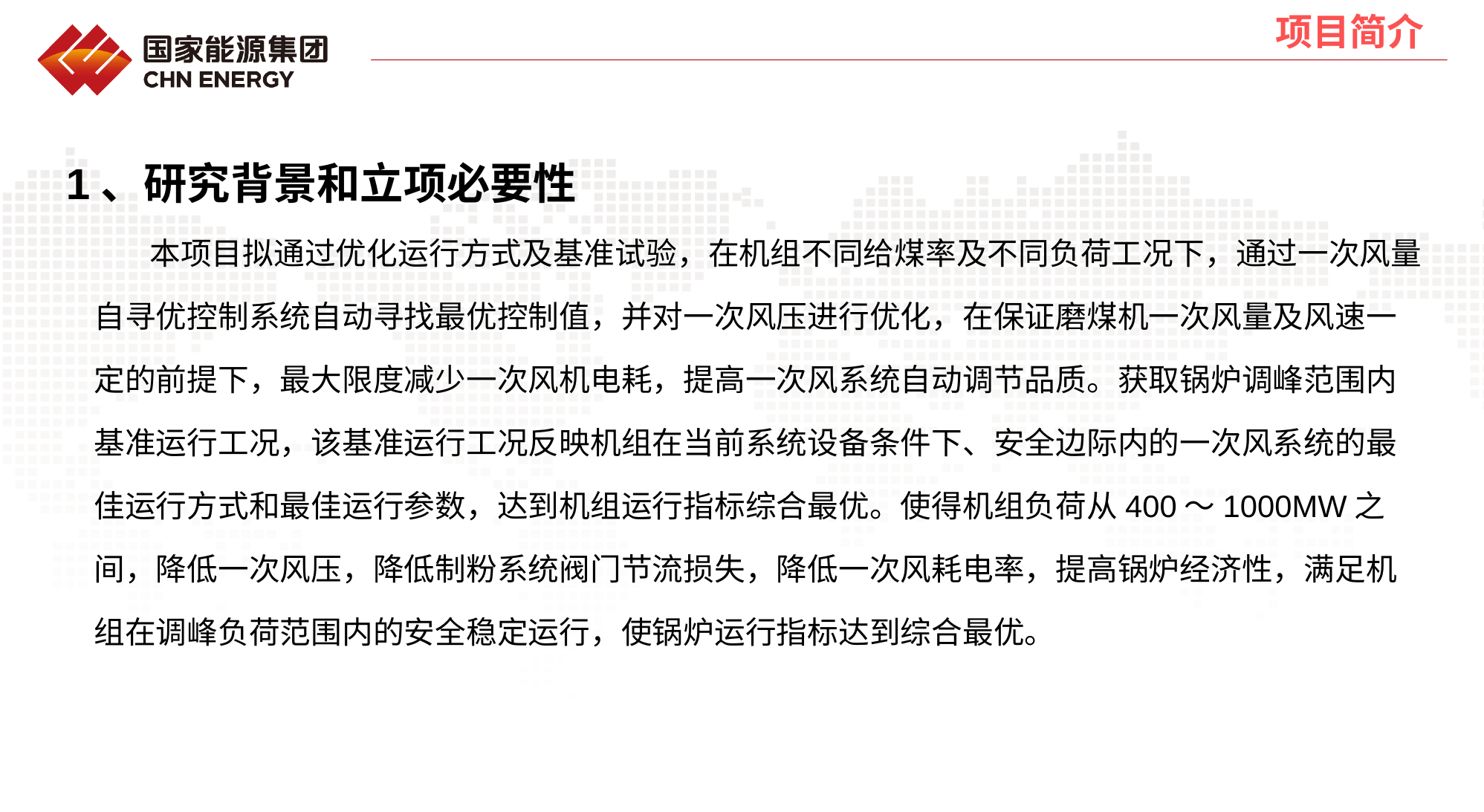

# 项目简介
1、研究背景和立项必要性
本项目拟通过优化运行方式及基准试验，在机组不同给煤率及不同负荷工况下，通过一次风量自寻优控制系统自动寻找最优控制值，并对一次风压进行优化，在保证磨煤机一次风量及风速一定的前提下，最大限度减少一次风机电耗，提高一次风系统自动调节品质。获取锅炉调峰范围内基准运行工况，该基准运行工况反映机组在当前系统设备条件下、安全边际内的一次风系统的最佳运行方式和最佳运行参数，达到机组运行指标综合最优。使得机组负荷从400～1000MW之间，降低一次风压，降低制粉系统阀门节流损失，降低一次风耗电率，提高锅炉经济性，满足机组在调峰负荷范围内的安全稳定运行，使锅炉运行指标达到综合最优。